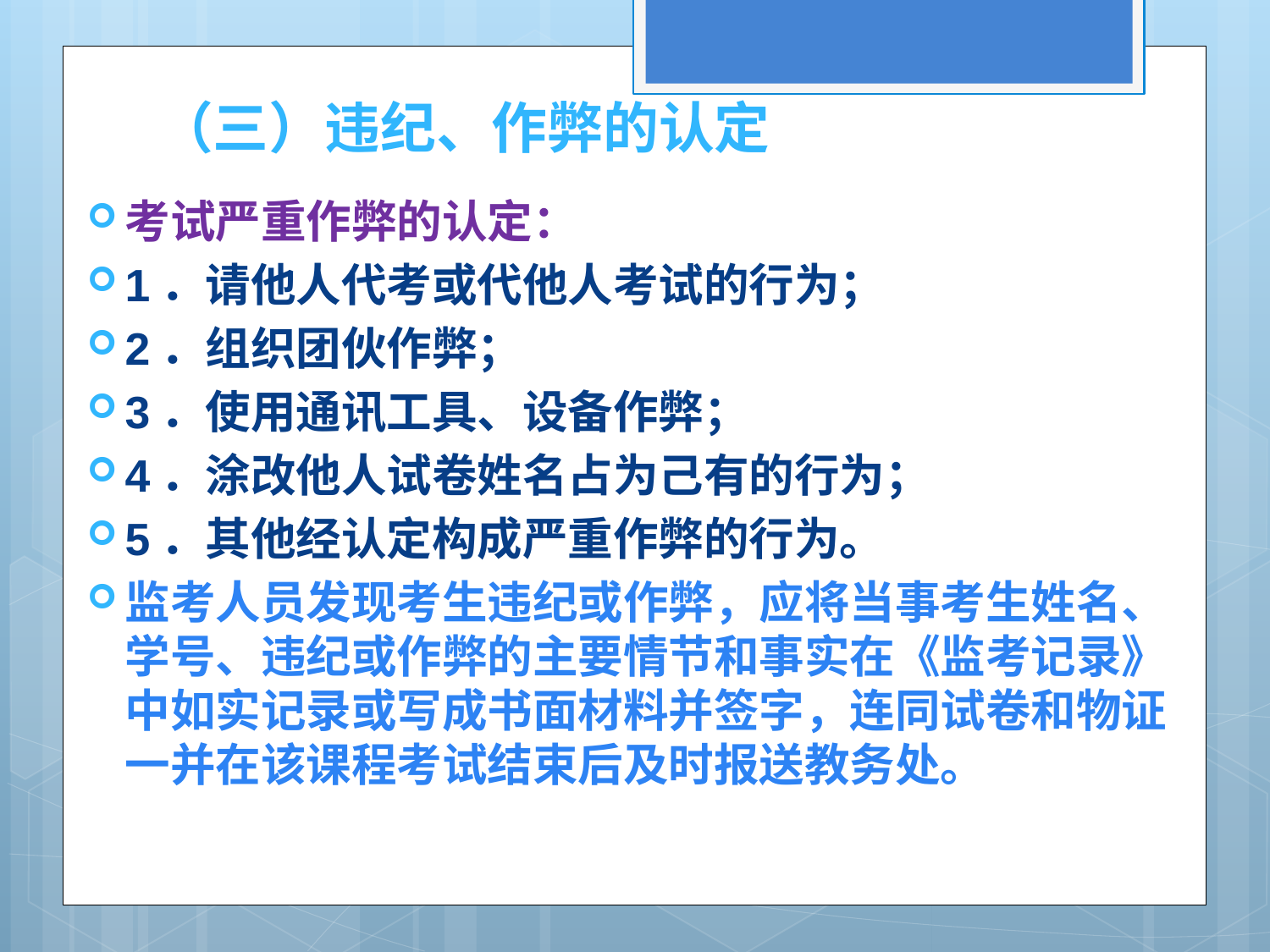

# （三）违纪、作弊的认定
考试严重作弊的认定：
1．请他人代考或代他人考试的行为；
2．组织团伙作弊；
3．使用通讯工具、设备作弊；
4．涂改他人试卷姓名占为己有的行为；
5．其他经认定构成严重作弊的行为。
监考人员发现考生违纪或作弊，应将当事考生姓名、学号、违纪或作弊的主要情节和事实在《监考记录》中如实记录或写成书面材料并签字，连同试卷和物证一并在该课程考试结束后及时报送教务处。